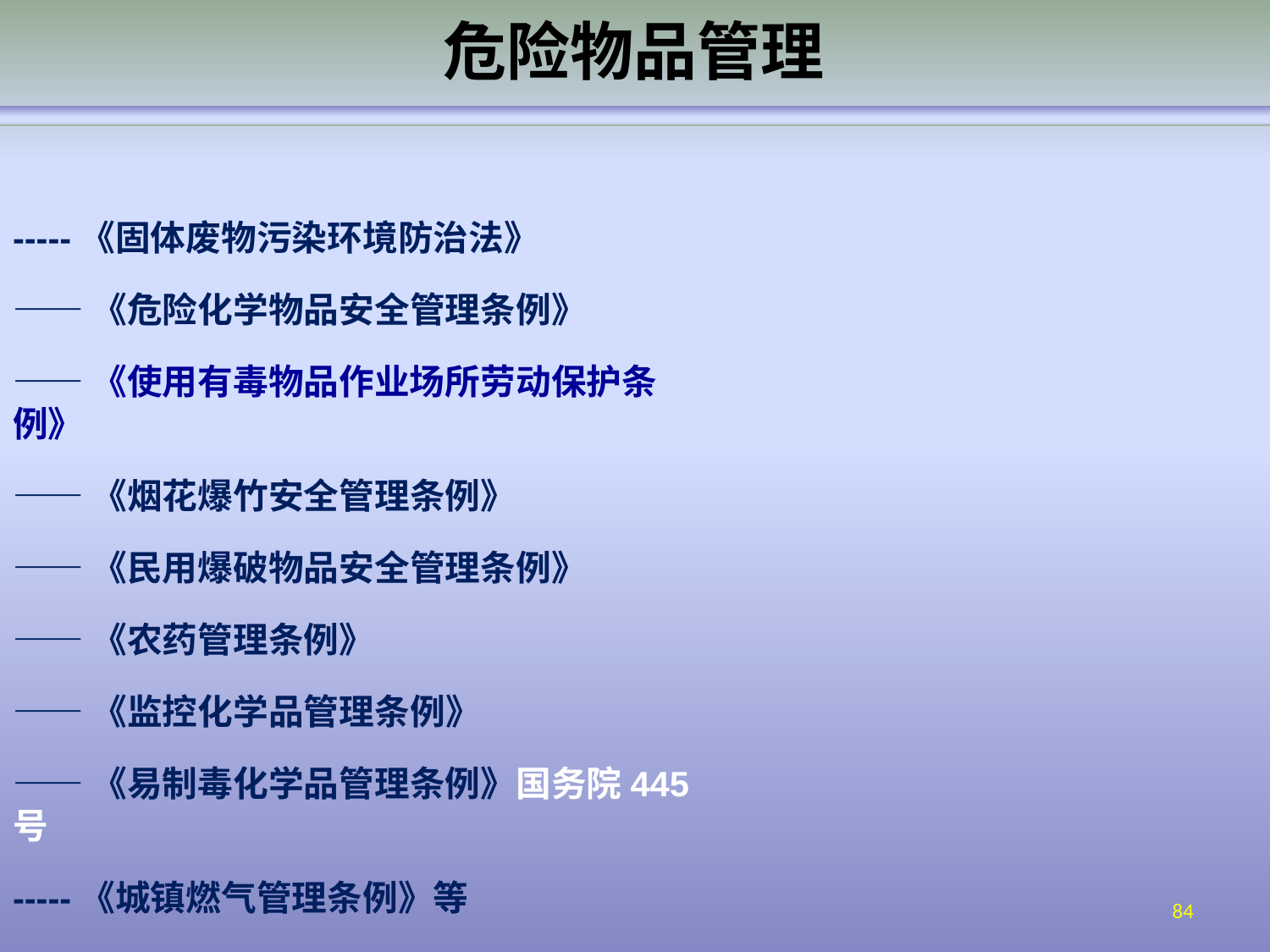

# 危险物品管理
-----《固体废物污染环境防治法》
——《危险化学物品安全管理条例》
——《使用有毒物品作业场所劳动保护条例》
——《烟花爆竹安全管理条例》
——《民用爆破物品安全管理条例》
——《农药管理条例》
——《监控化学品管理条例》
——《易制毒化学品管理条例》国务院445号
-----《城镇燃气管理条例》等
84